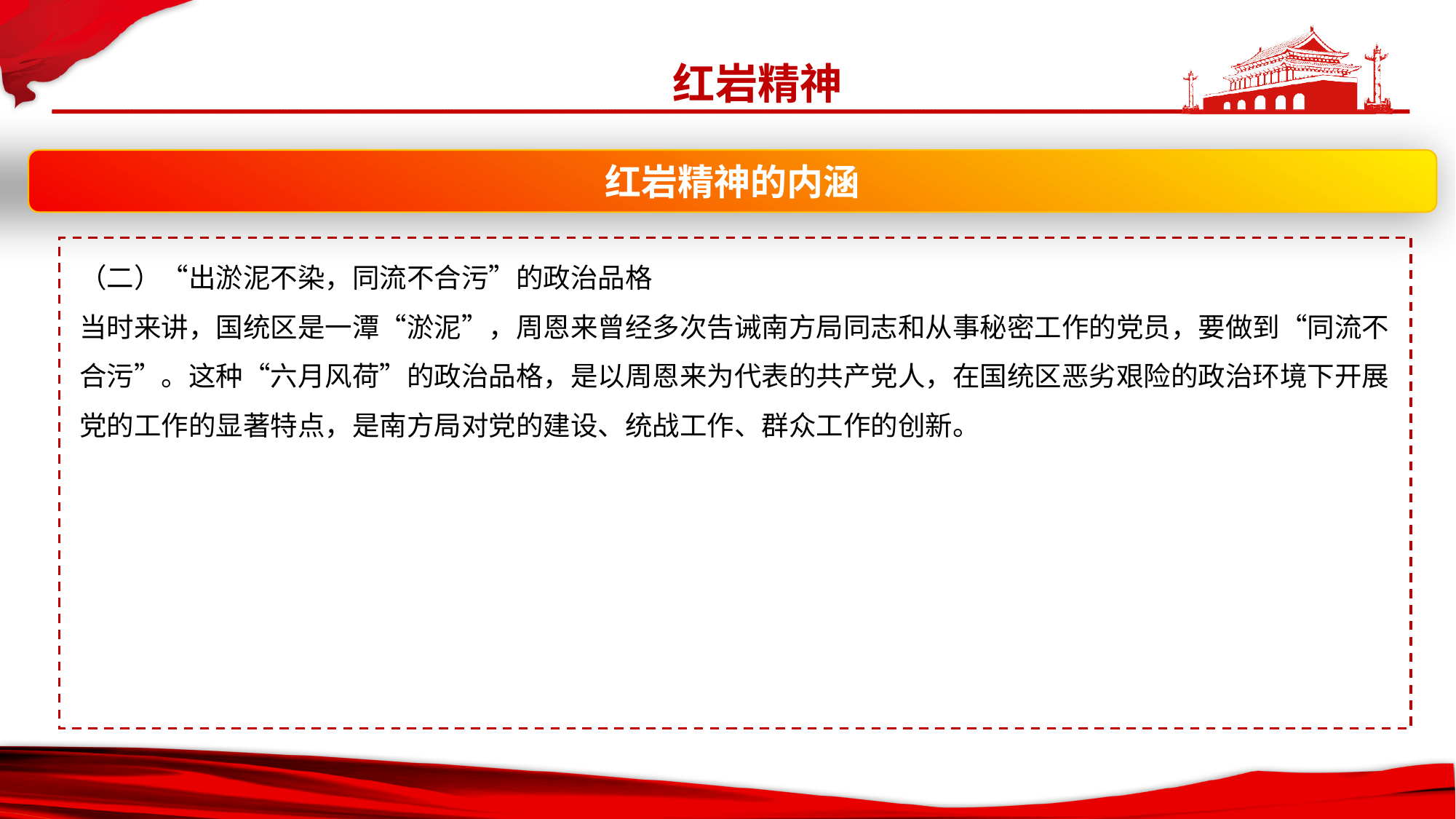

红岩精神
红岩精神的内涵

（二）“出淤泥不染，同流不合污”的政治品格
当时来讲，国统区是一潭“淤泥”，周恩来曾经多次告诫南方局同志和从事秘密工作的党员，要做到“同流不合污”。这种“六月风荷”的政治品格，是以周恩来为代表的共产党人，在国统区恶劣艰险的政治环境下开展党的工作的显著特点，是南方局对党的建设、统战工作、群众工作的创新。